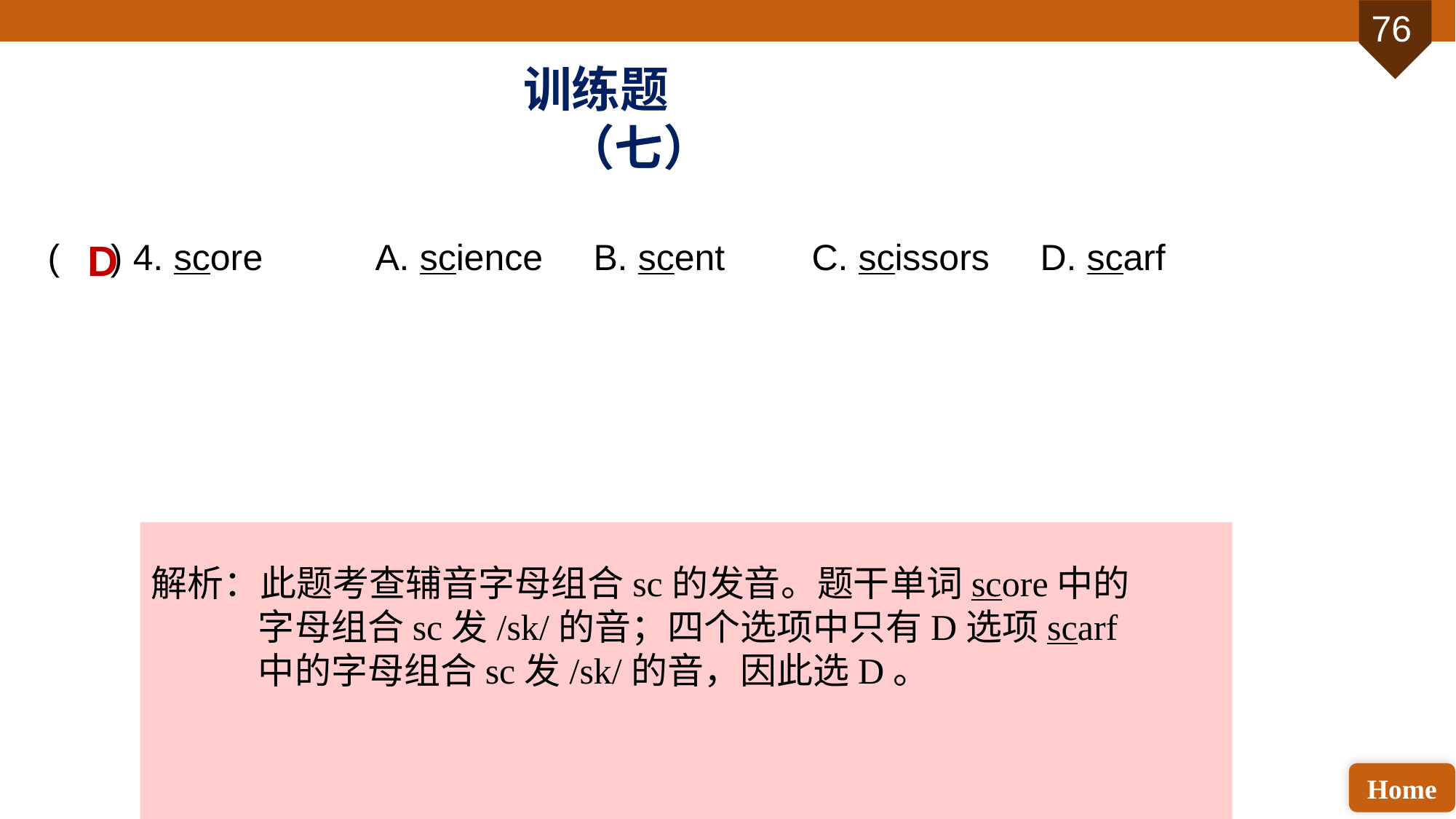

训练题（七）
(     ) 4. score 	A. science 	B. scent 	C. scissors	 D. scarf
D

解析：此题考查辅音字母组合sc的发音。题干单词score中的字母组合sc发/sk/的音；四个选项中只有D选项scarf中的字母组合sc发/sk/的音，因此选D。